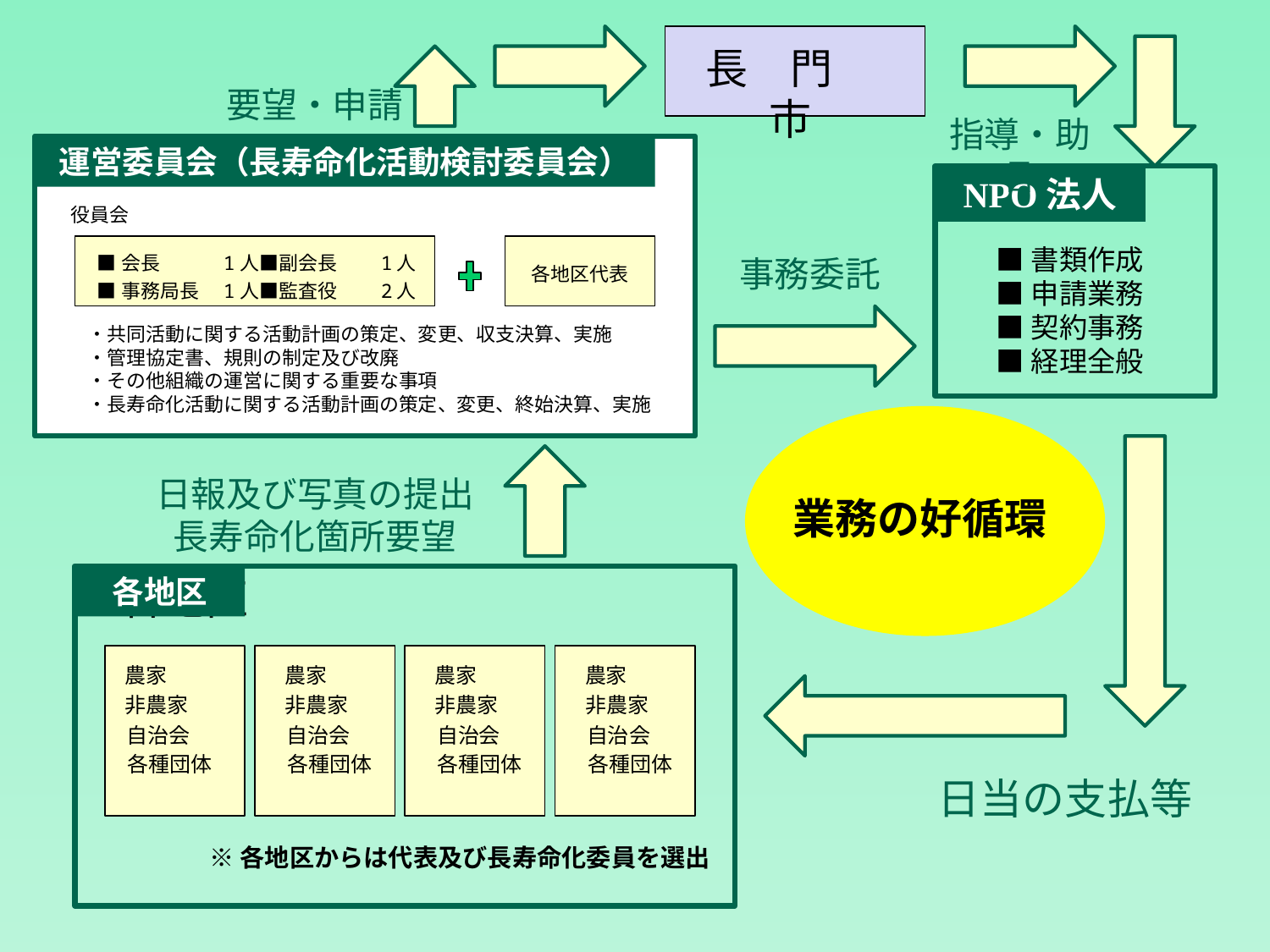

長　門　市

要望・申請
指導・助言

運営委員会（長寿命化活動検討委員会）

NPO法人
役員会

■書類作成
■申請業務
■契約事務
■経理全般
■会長　　　1人■副会長　　1人
■事務局長　1人■監査役　　2人
事務委託

各地区代表

・共同活動に関する活動計画の策定、変更、収支決算、実施
・管理協定書、規則の制定及び改廃
・その他組織の運営に関する重要な事項
・長寿命化活動に関する活動計画の策定、変更、終始決算、実施

日報及び写真の提出
長寿命化箇所要望
業務の好循環
各地区

各地区

農家
農家
農家
農家

非農家
非農家
非農家
非農家
自治会
自治会
自治会
自治会
各種団体
各種団体
各種団体
各種団体
日当の支払等
※各地区からは代表及び長寿命化委員を選出